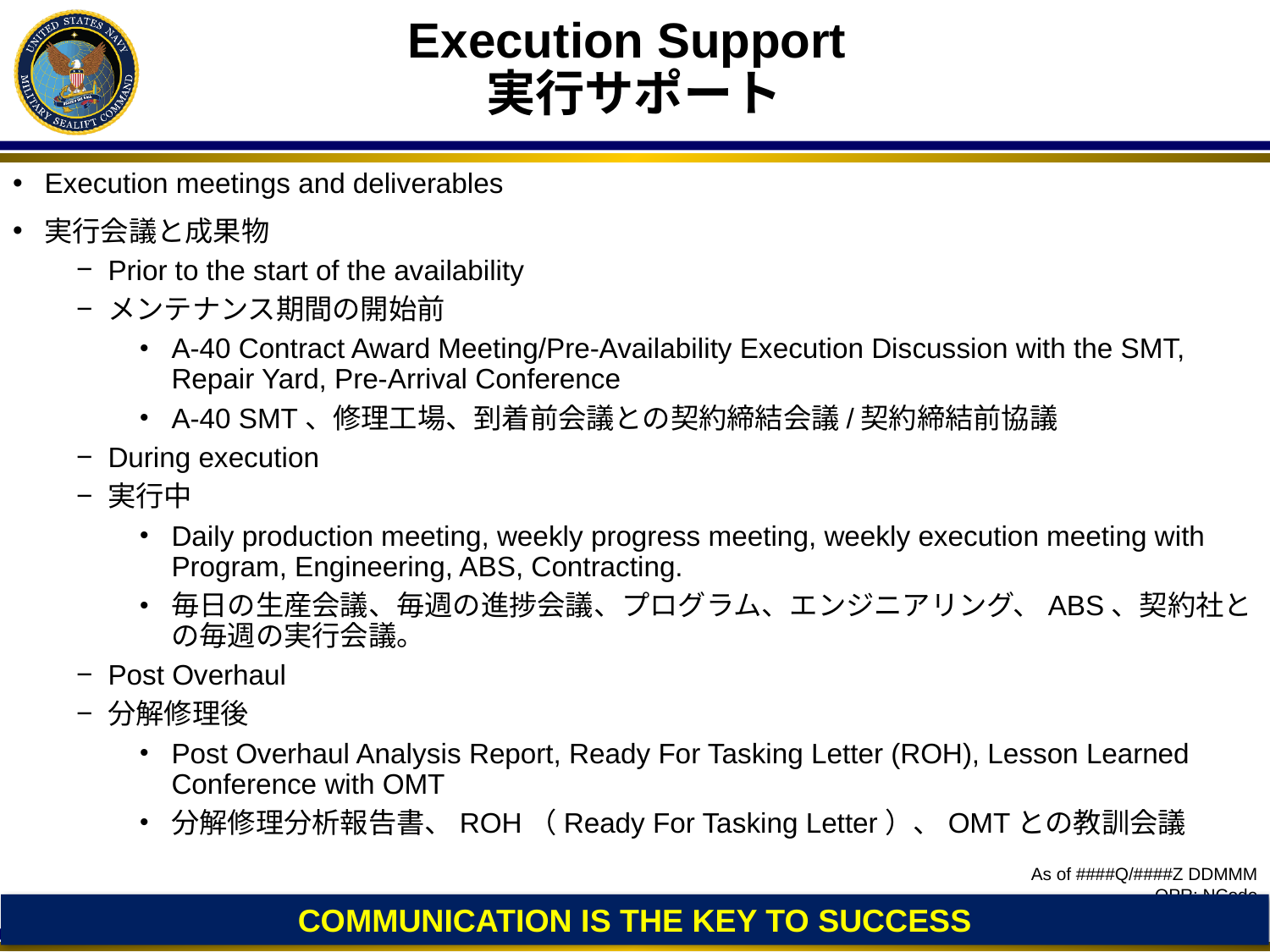

# Execution Support 実行サポート
Execution meetings and deliverables
実行会議と成果物
Prior to the start of the availability
メンテナンス期間の開始前
A-40 Contract Award Meeting/Pre-Availability Execution Discussion with the SMT, Repair Yard, Pre-Arrival Conference
A-40 SMT、修理工場、到着前会議との契約締結会議/契約締結前協議
During execution
実行中
Daily production meeting, weekly progress meeting, weekly execution meeting with Program, Engineering, ABS, Contracting.
毎日の生産会議、毎週の進捗会議、プログラム、エンジニアリング、ABS、契約社との毎週の実行会議。
Post Overhaul
分解修理後
Post Overhaul Analysis Report, Ready For Tasking Letter (ROH), Lesson Learned Conference with OMT
分解修理分析報告書、ROH（Ready For Tasking Letter）、OMTとの教訓会議
COMMUNICATION IS THE KEY TO SUCCESS